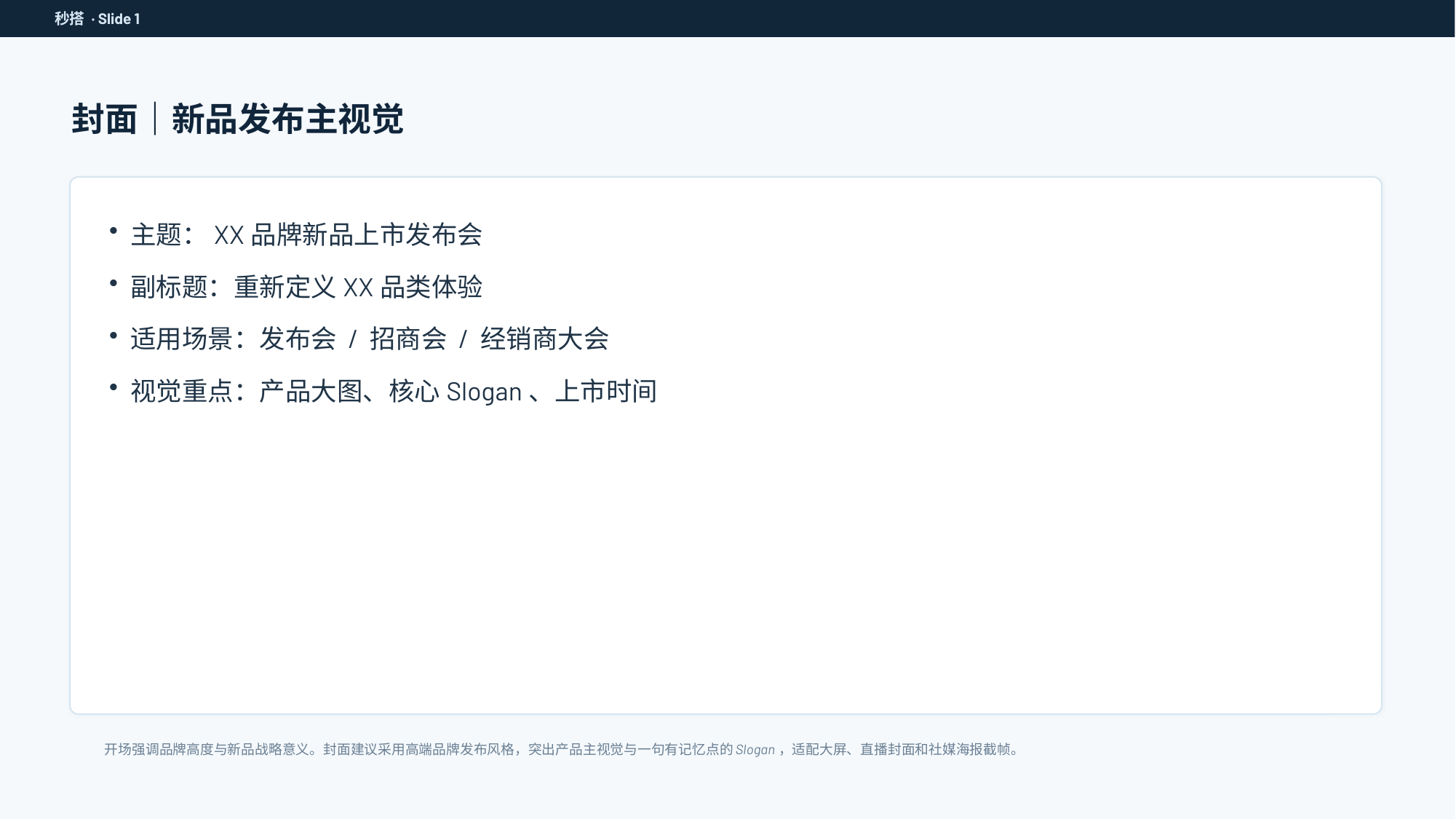

秒搭 · Slide 1
封面｜新品发布主视觉

主题：XX品牌新品上市发布会
副标题：重新定义XX品类体验
适用场景：发布会 / 招商会 / 经销商大会
视觉重点：产品大图、核心Slogan、上市时间
开场强调品牌高度与新品战略意义。封面建议采用高端品牌发布风格，突出产品主视觉与一句有记忆点的Slogan，适配大屏、直播封面和社媒海报截帧。